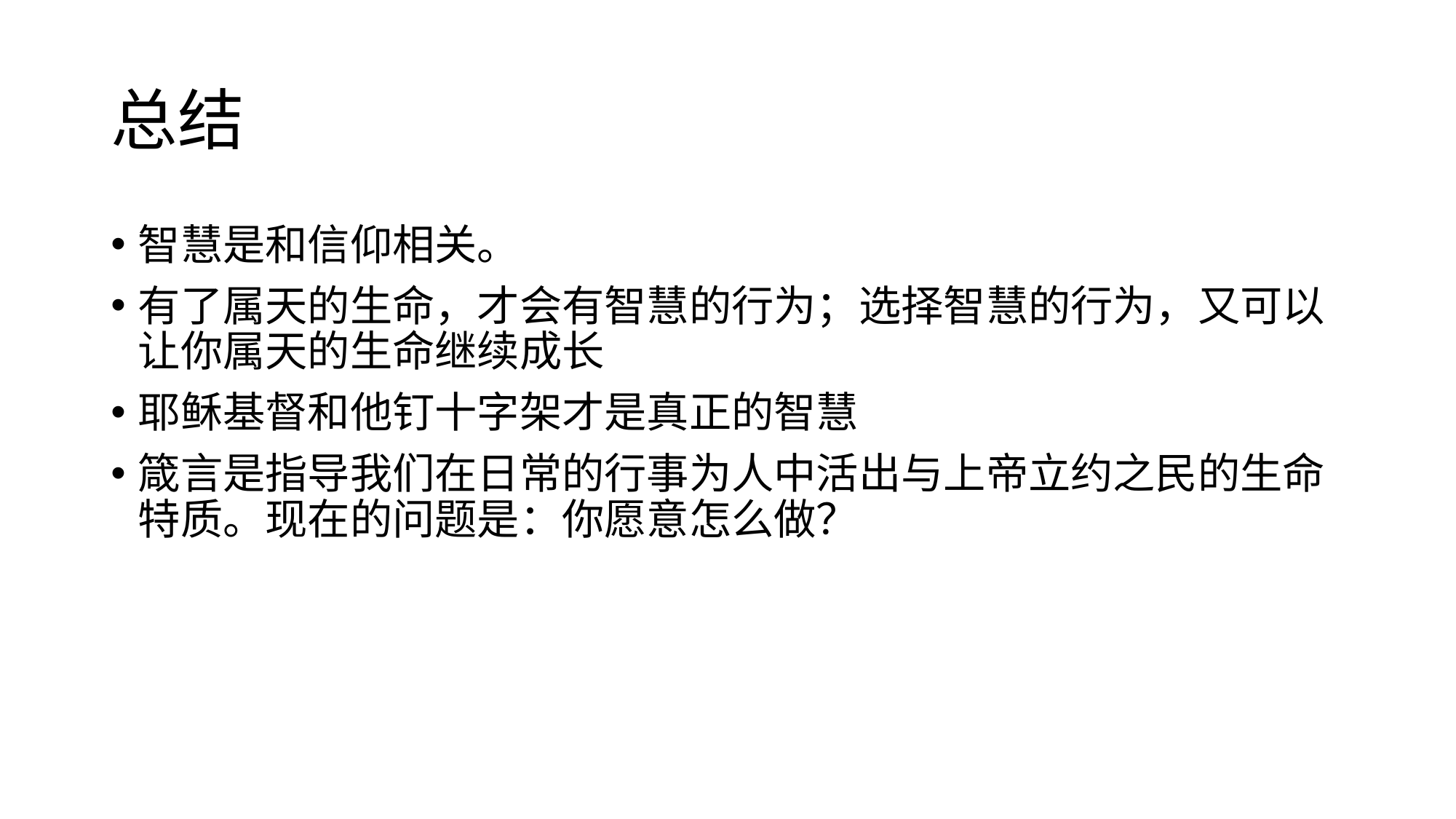

# 总结
智慧是和信仰相关。
有了属天的生命，才会有智慧的行为；选择智慧的行为，又可以让你属天的生命继续成长
耶稣基督和他钉十字架才是真正的智慧
箴言是指导我们在日常的行事为人中活出与上帝立约之民的生命特质。现在的问题是：你愿意怎么做？